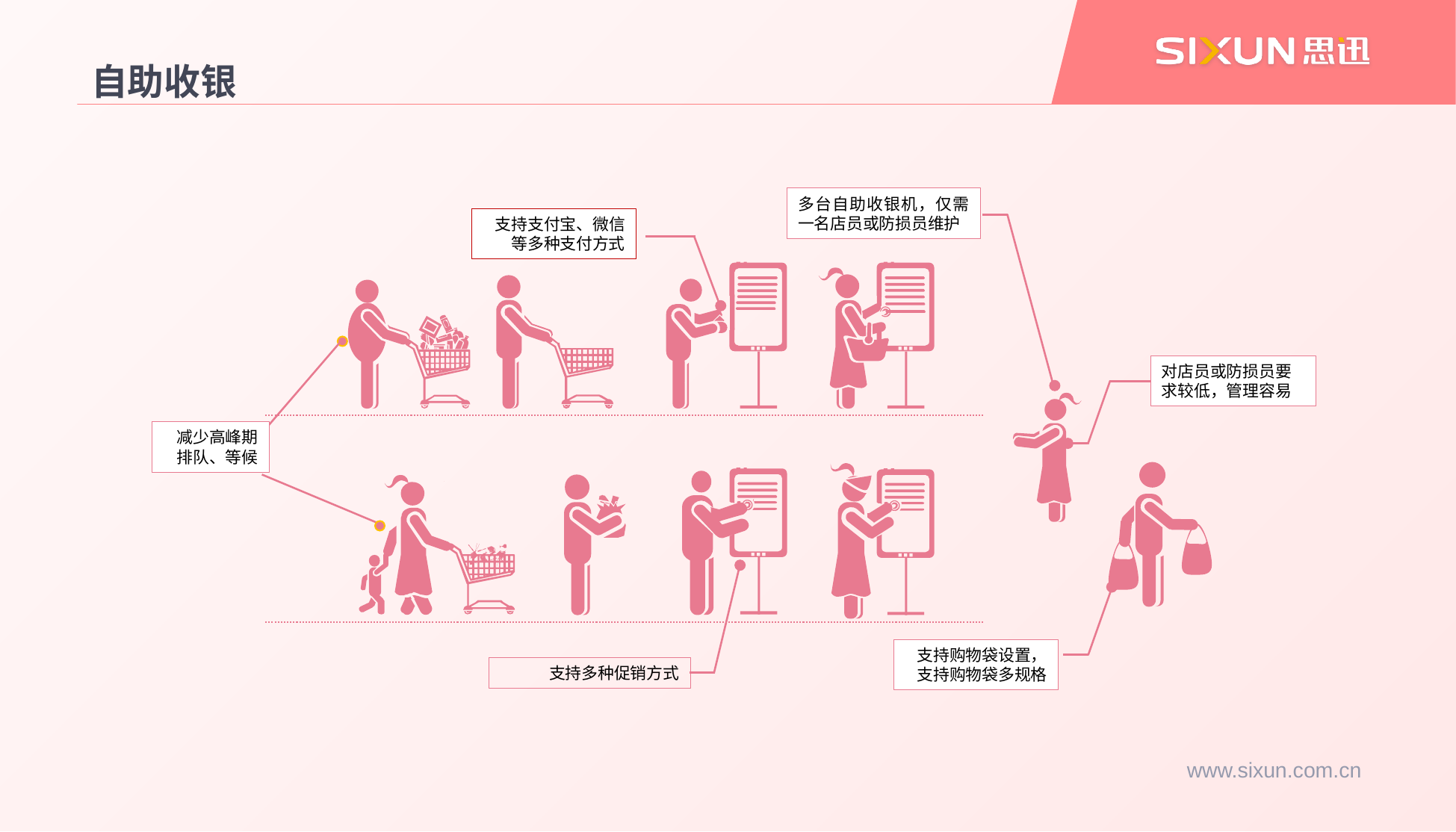

自助收银
多台自助收银机，仅需一名店员或防损员维护
支持支付宝、微信等多种支付方式

对店员或防损员要求较低，管理容易

减少高峰期排队、等候

支持购物袋设置，支持购物袋多规格
支持多种促销方式